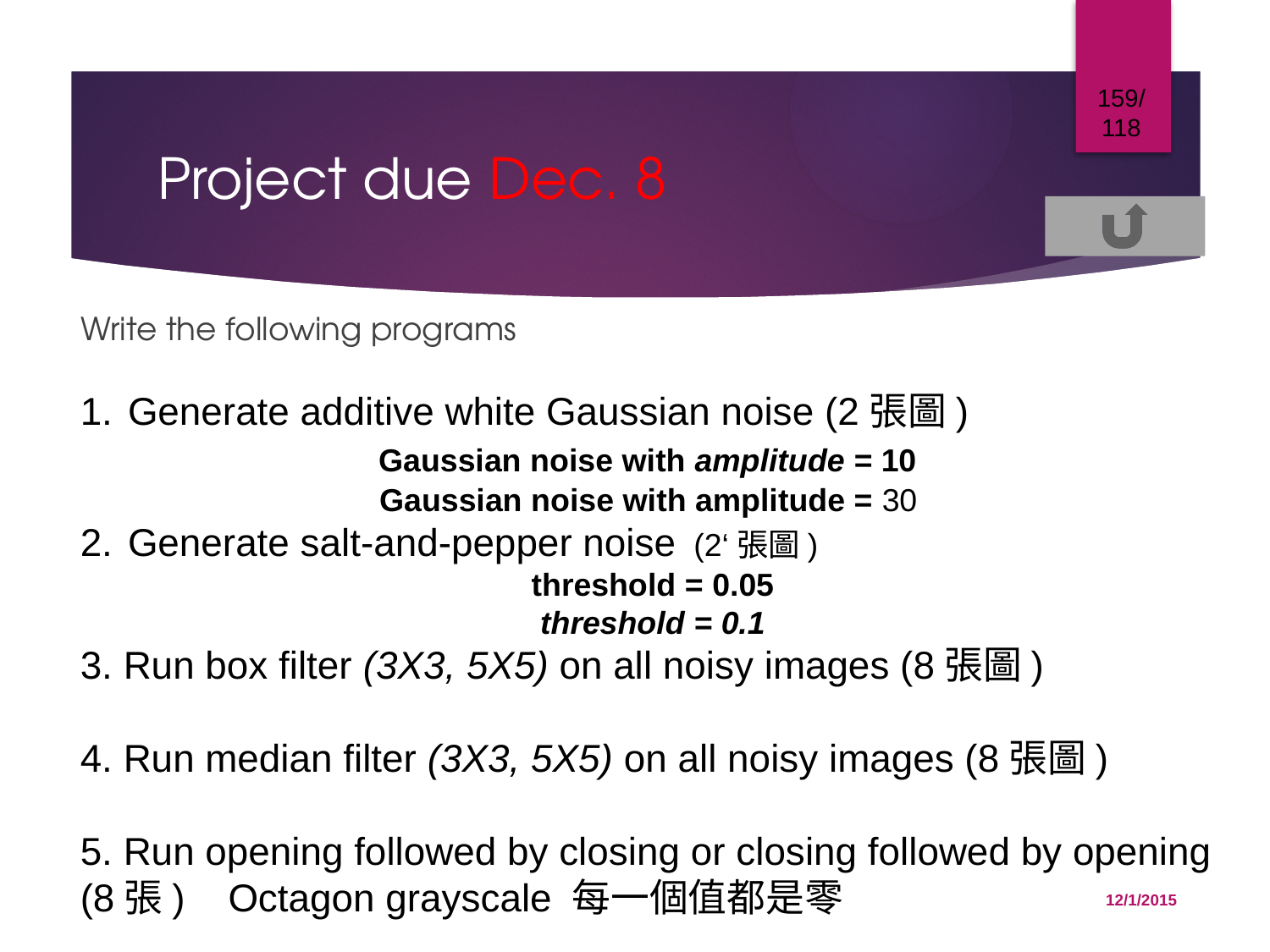

159/118
# Project due Dec. 8

Write the following programs
Generate additive white Gaussian noise (2張圖)
Gaussian noise with amplitude = 10
Gaussian noise with amplitude = 30
Generate salt-and-pepper noise  (2‘張圖)
threshold = 0.05
threshold = 0.1
3. Run box filter (3X3, 5X5) on all noisy images (8張圖)

4. Run median filter (3X3, 5X5) on all noisy images (8張圖)

5. Run opening followed by closing or closing followed by opening
(8張)    Octagon grayscale 每一個值都是零

12/1/2015